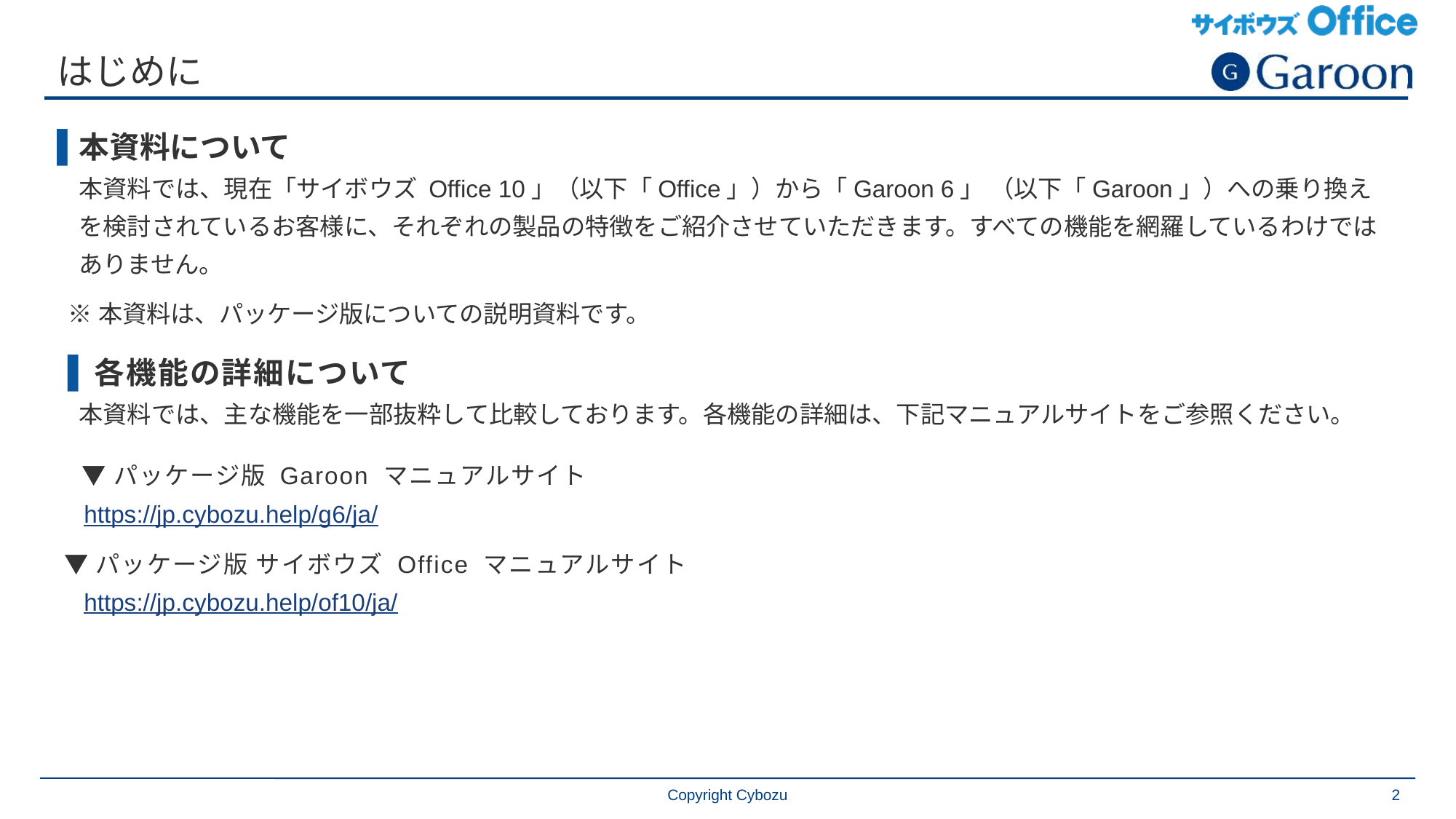

# はじめに
本資料について
本資料では、現在「サイボウズ Office 10」（以下「Office」）から「Garoon 6」 （以下「Garoon」）への乗り換えを検討されているお客様に、それぞれの製品の特徴をご紹介させていただきます。すべての機能を網羅しているわけではありません。
  ※本資料は、パッケージ版についての説明資料です。
 各機能の詳細について
本資料では、主な機能を一部抜粋して比較しております。各機能の詳細は、下記マニュアルサイトをご参照ください。
   ▼パッケージ版 Garoon マニュアルサイト
   https://jp.cybozu.help/g6/ja/
 ▼パッケージ版 サイボウズ Office マニュアルサイト
   https://jp.cybozu.help/of10/ja/

Copyright Cybozu
2